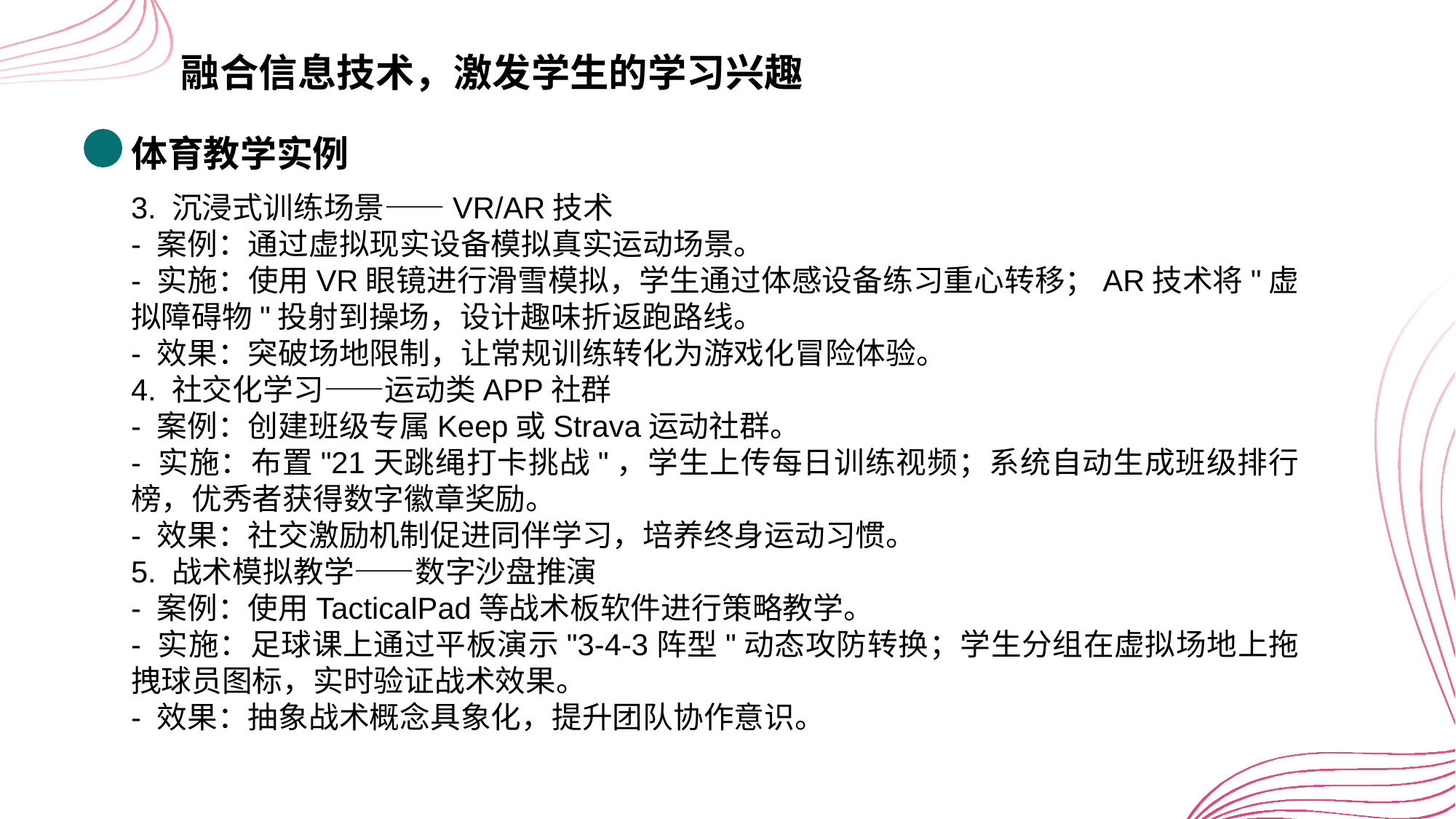

融合信息技术，激发学生的学习兴趣

体育教学实例
3. 沉浸式训练场景——VR/AR技术
- 案例：通过虚拟现实设备模拟真实运动场景。
- 实施：使用VR眼镜进行滑雪模拟，学生通过体感设备练习重心转移；AR技术将"虚拟障碍物"投射到操场，设计趣味折返跑路线。
- 效果：突破场地限制，让常规训练转化为游戏化冒险体验。
4. 社交化学习——运动类APP社群
- 案例：创建班级专属Keep或Strava运动社群。
- 实施：布置"21天跳绳打卡挑战"，学生上传每日训练视频；系统自动生成班级排行榜，优秀者获得数字徽章奖励。
- 效果：社交激励机制促进同伴学习，培养终身运动习惯。
5. 战术模拟教学——数字沙盘推演
- 案例：使用TacticalPad等战术板软件进行策略教学。
- 实施：足球课上通过平板演示"3-4-3阵型"动态攻防转换；学生分组在虚拟场地上拖拽球员图标，实时验证战术效果。
- 效果：抽象战术概念具象化，提升团队协作意识。